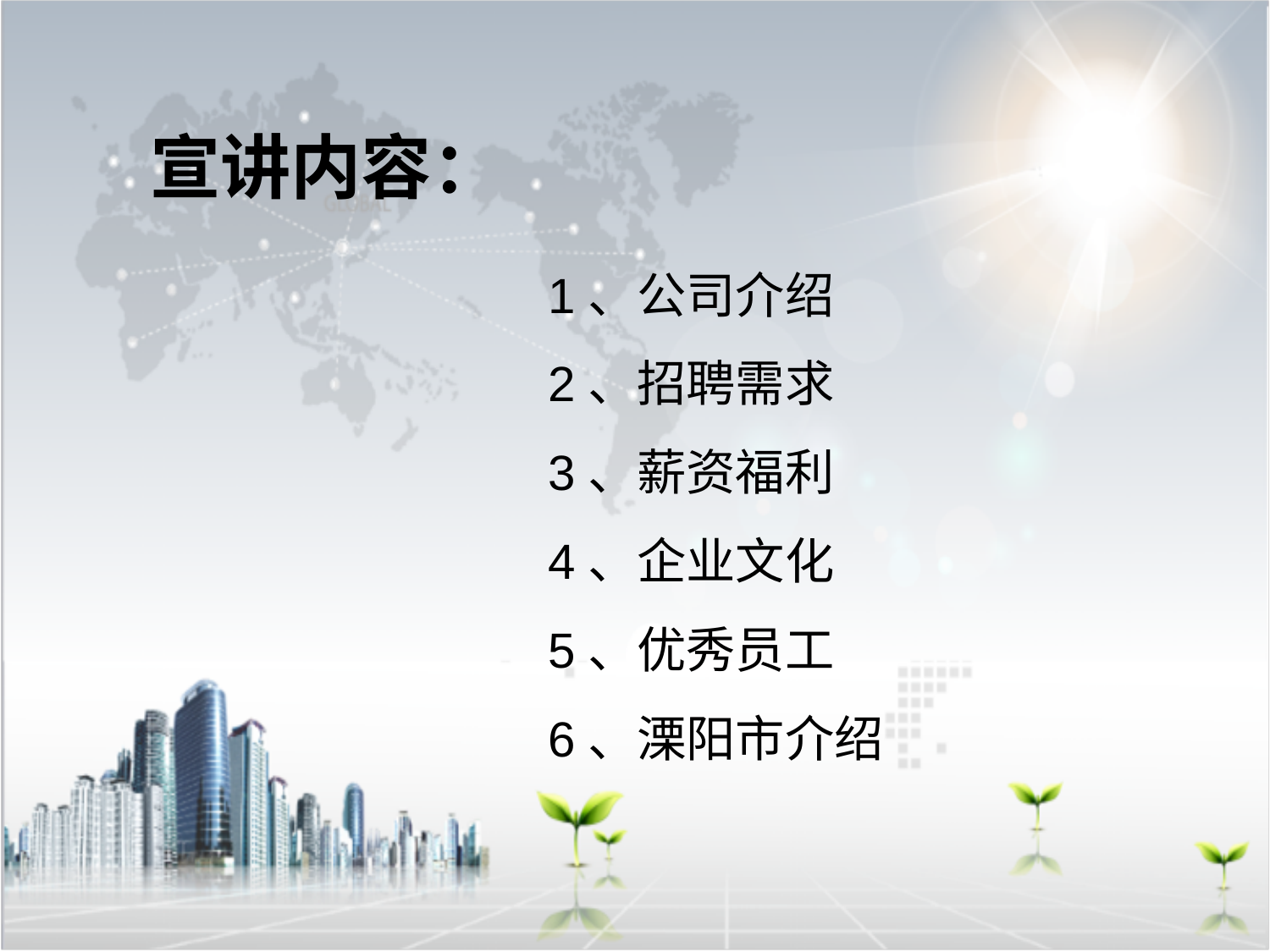

宣讲内容：
1、公司介绍
2、招聘需求
3、薪资福利
4、企业文化
5、优秀员工
6、溧阳市介绍